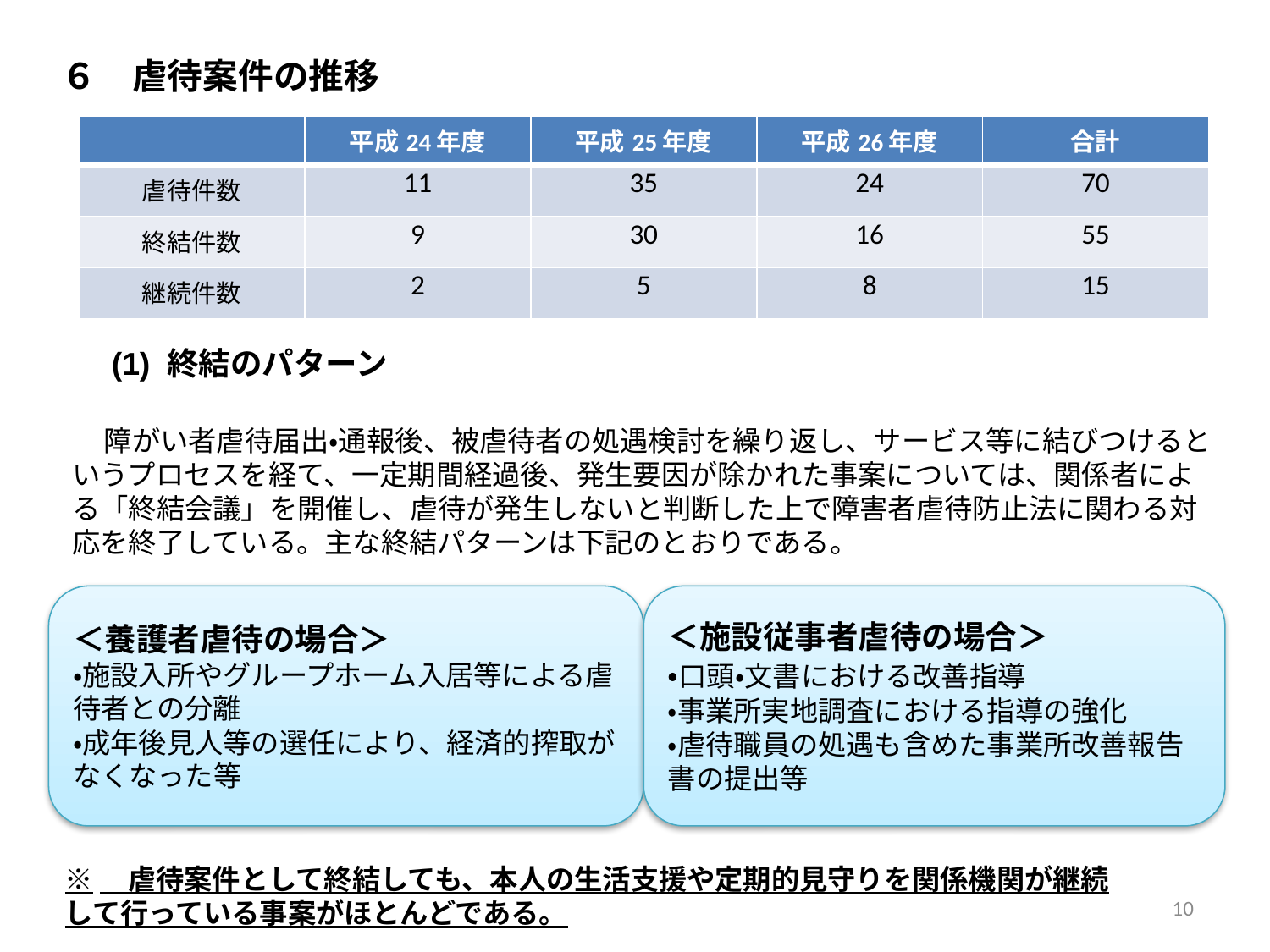

# ６　虐待案件の推移
|  | 平成24年度 | 平成25年度 | 平成26年度 | 合計 |
| --- | --- | --- | --- | --- |
| 虐待件数 | 11 | 35 | 24 | 70 |
| 終結件数 | 9 | 30 | 16 | 55 |
| 継続件数 | 2 | 5 | 8 | 15 |
　(1) 終結のパターン

　障がい者虐待届出・通報後、被虐待者の処遇検討を繰り返し、サービス等に結びつけるというプロセスを経て、一定期間経過後、発生要因が除かれた事案については、関係者による「終結会議」を開催し、虐待が発生しないと判断した上で障害者虐待防止法に関わる対応を終了している。主な終結パターンは下記のとおりである。
＜養護者虐待の場合＞
・施設入所やグループホーム入居等による虐待者との分離
・成年後見人等の選任により、経済的搾取がなくなった等
＜施設従事者虐待の場合＞
・口頭・文書における改善指導
・事業所実地調査における指導の強化
・虐待職員の処遇も含めた事業所改善報告書の提出等
※　虐待案件として終結しても、本人の生活支援や定期的見守りを関係機関が継続して行っている事案がほとんどである。
10